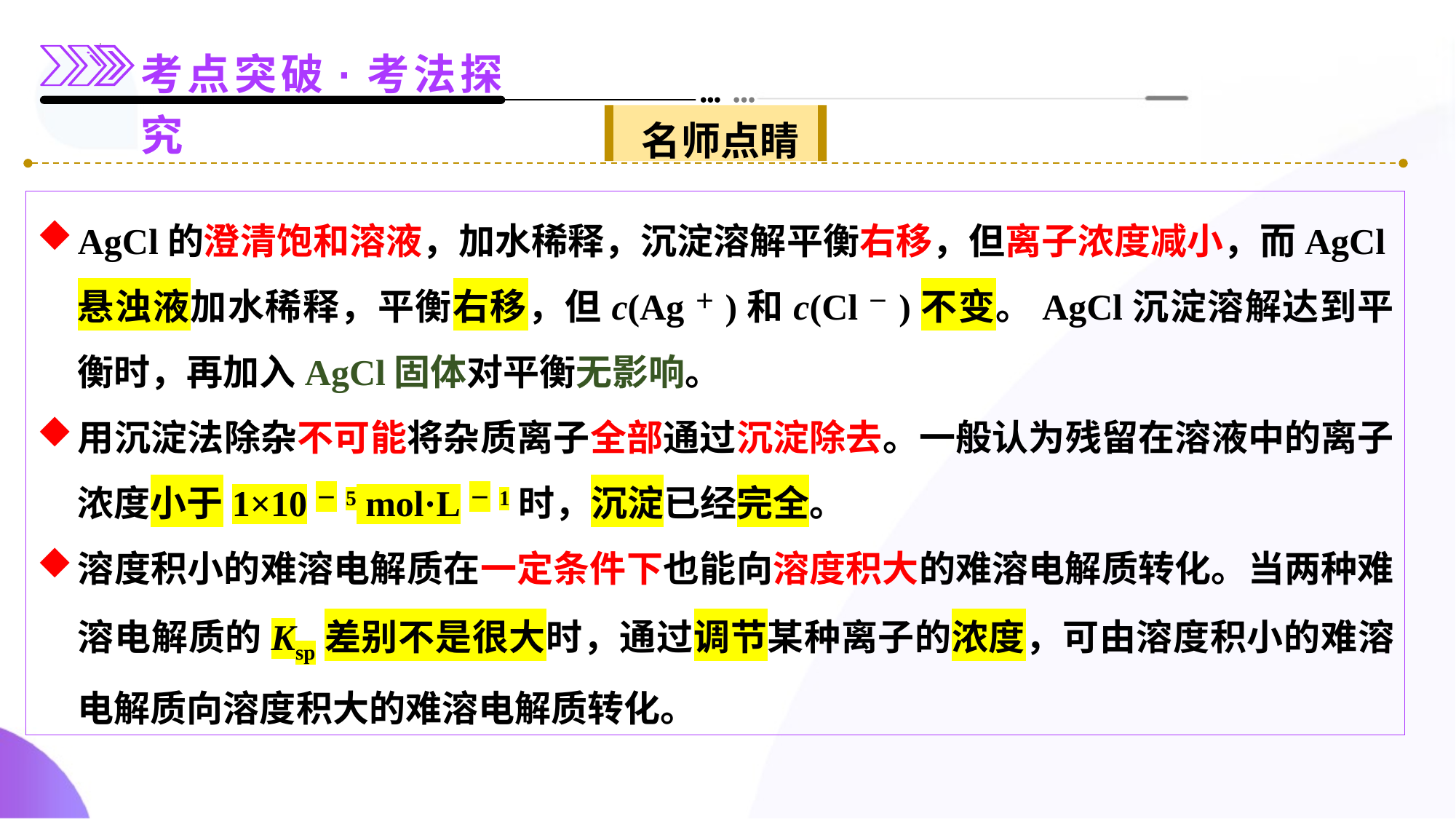

名师点睛
AgCl的澄清饱和溶液，加水稀释，沉淀溶解平衡右移，但离子浓度减小，而AgCl悬浊液加水稀释，平衡右移，但c(Ag＋)和c(Cl－)不变。AgCl沉淀溶解达到平衡时，再加入AgCl固体对平衡无影响。
用沉淀法除杂不可能将杂质离子全部通过沉淀除去。一般认为残留在溶液中的离子浓度小于1×10－5 mol·L－1时，沉淀已经完全。
溶度积小的难溶电解质在一定条件下也能向溶度积大的难溶电解质转化。当两种难溶电解质的Ksp差别不是很大时，通过调节某种离子的浓度，可由溶度积小的难溶电解质向溶度积大的难溶电解质转化。